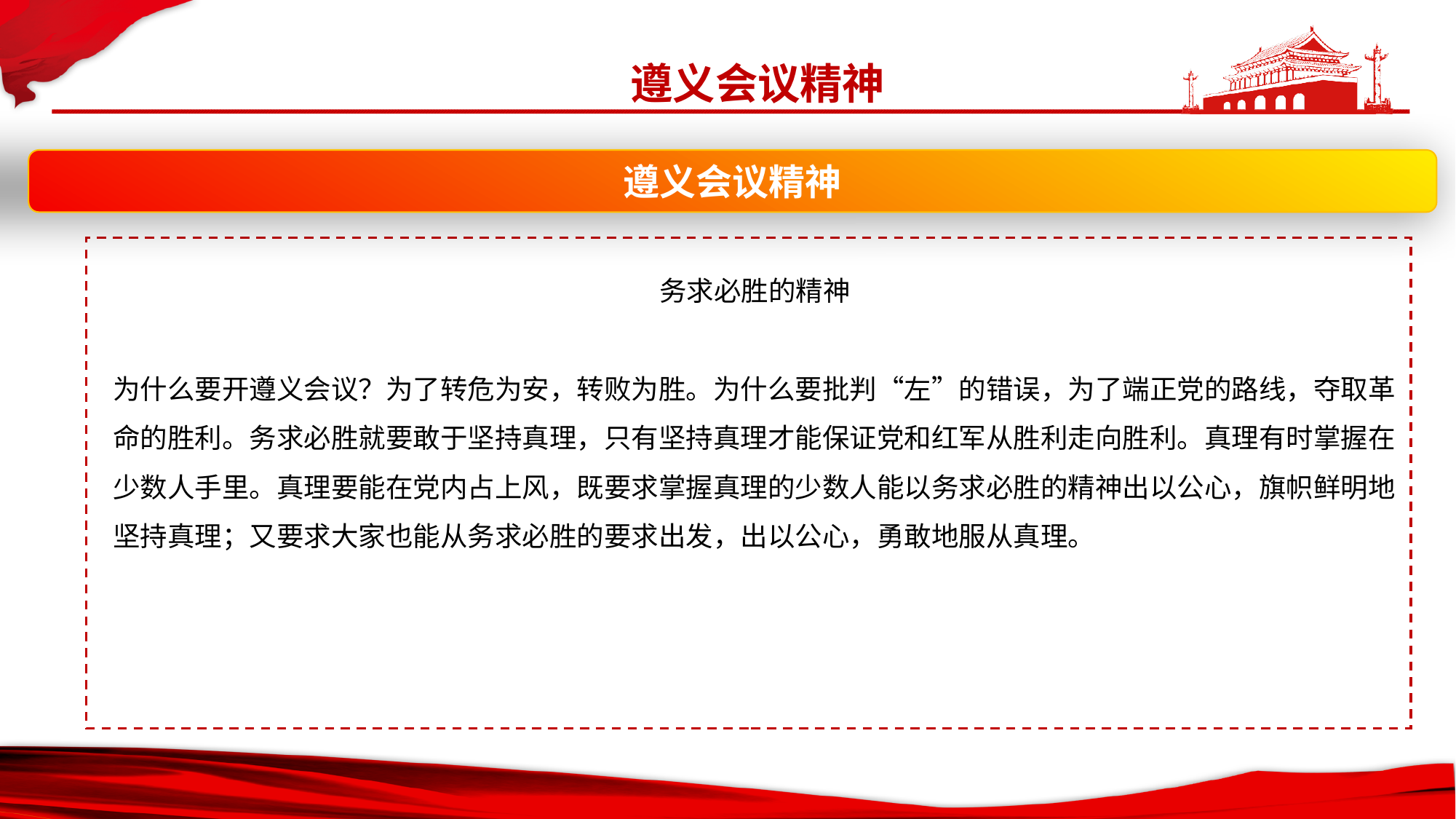

遵义会议精神
遵义会议精神

务求必胜的精神

为什么要开遵义会议？为了转危为安，转败为胜。为什么要批判“左”的错误，为了端正党的路线，夺取革命的胜利。务求必胜就要敢于坚持真理，只有坚持真理才能保证党和红军从胜利走向胜利。真理有时掌握在少数人手里。真理要能在党内占上风，既要求掌握真理的少数人能以务求必胜的精神出以公心，旗帜鲜明地坚持真理；又要求大家也能从务求必胜的要求出发，出以公心，勇敢地服从真理。